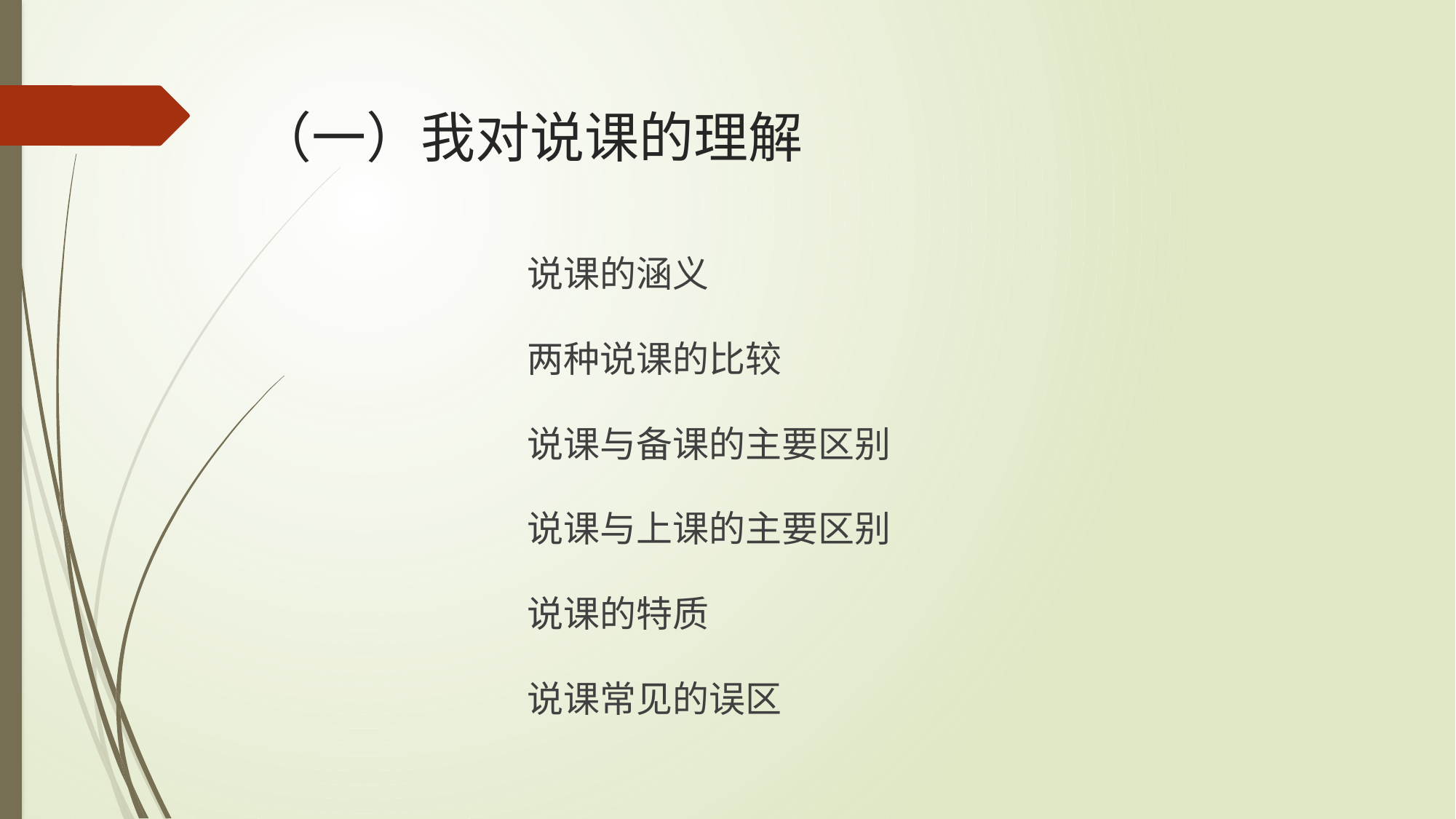

# （一）我对说课的理解
说课的涵义
两种说课的比较
说课与备课的主要区别
说课与上课的主要区别
说课的特质
说课常见的误区